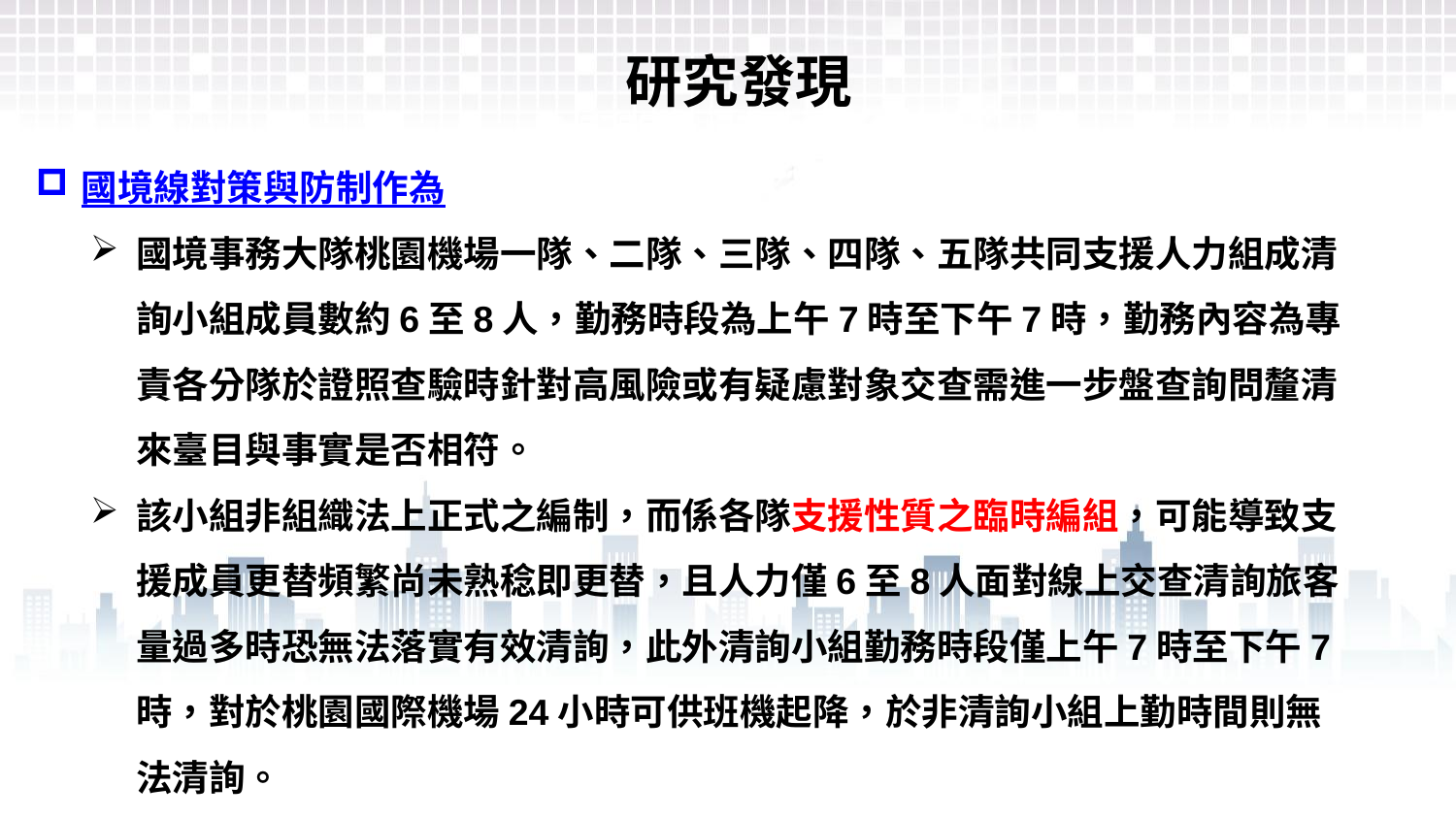

研究發現
國境線對策與防制作為
國境事務大隊桃園機場一隊、二隊、三隊、四隊、五隊共同支援人力組成清詢小組成員數約6至8人，勤務時段為上午7時至下午7時，勤務內容為專責各分隊於證照查驗時針對高風險或有疑慮對象交查需進一步盤查詢問釐清來臺目與事實是否相符。
該小組非組織法上正式之編制，而係各隊支援性質之臨時編組，可能導致支援成員更替頻繁尚未熟稔即更替，且人力僅6至8人面對線上交查清詢旅客量過多時恐無法落實有效清詢，此外清詢小組勤務時段僅上午7時至下午7時，對於桃園國際機場24小時可供班機起降，於非清詢小組上勤時間則無法清詢。